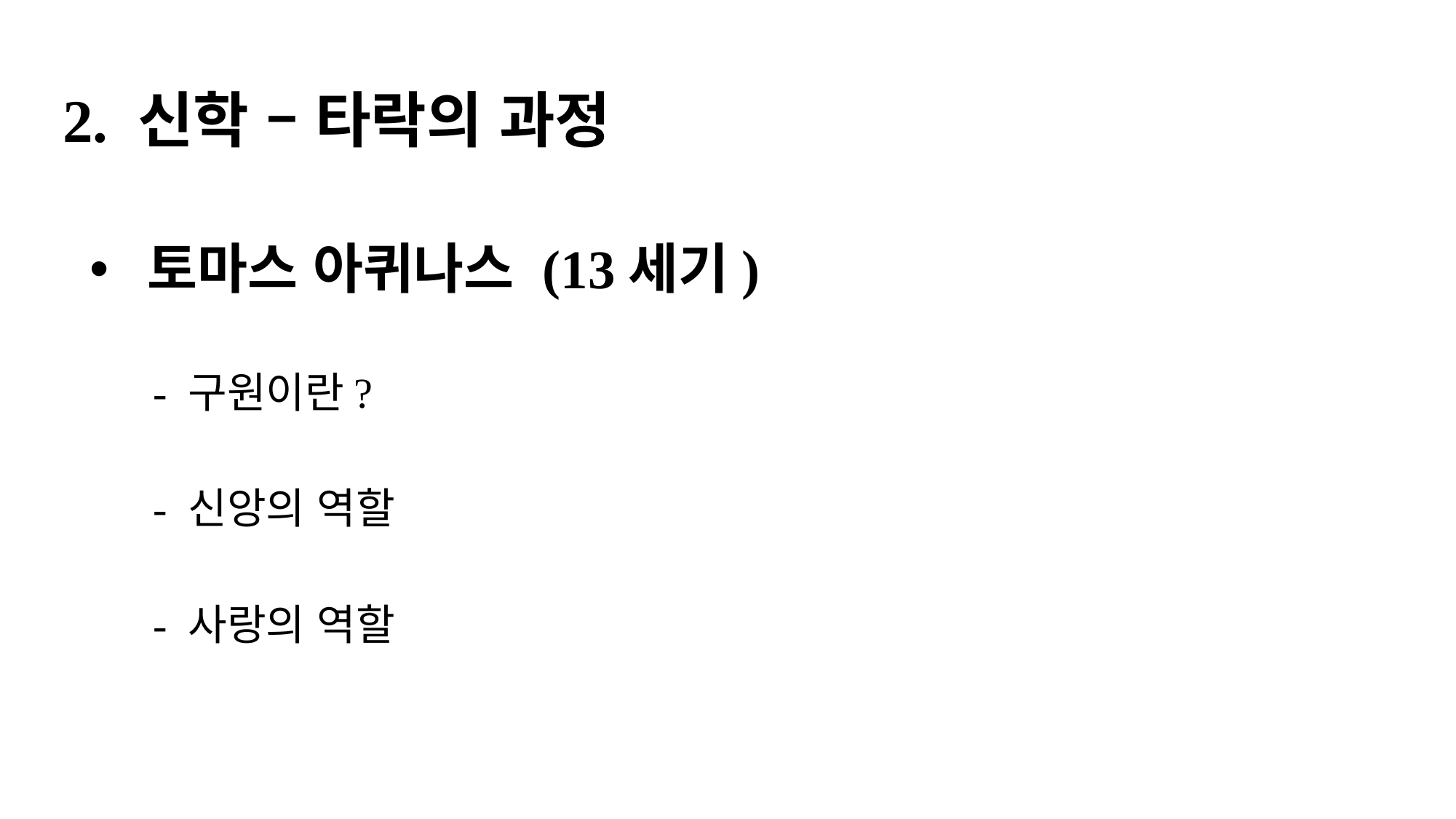

# 2. 신학 – 타락의 과정
  토마스 아퀴나스 (13세기)

    - 구원이란?

    - 신앙의 역할

    - 사랑의 역할